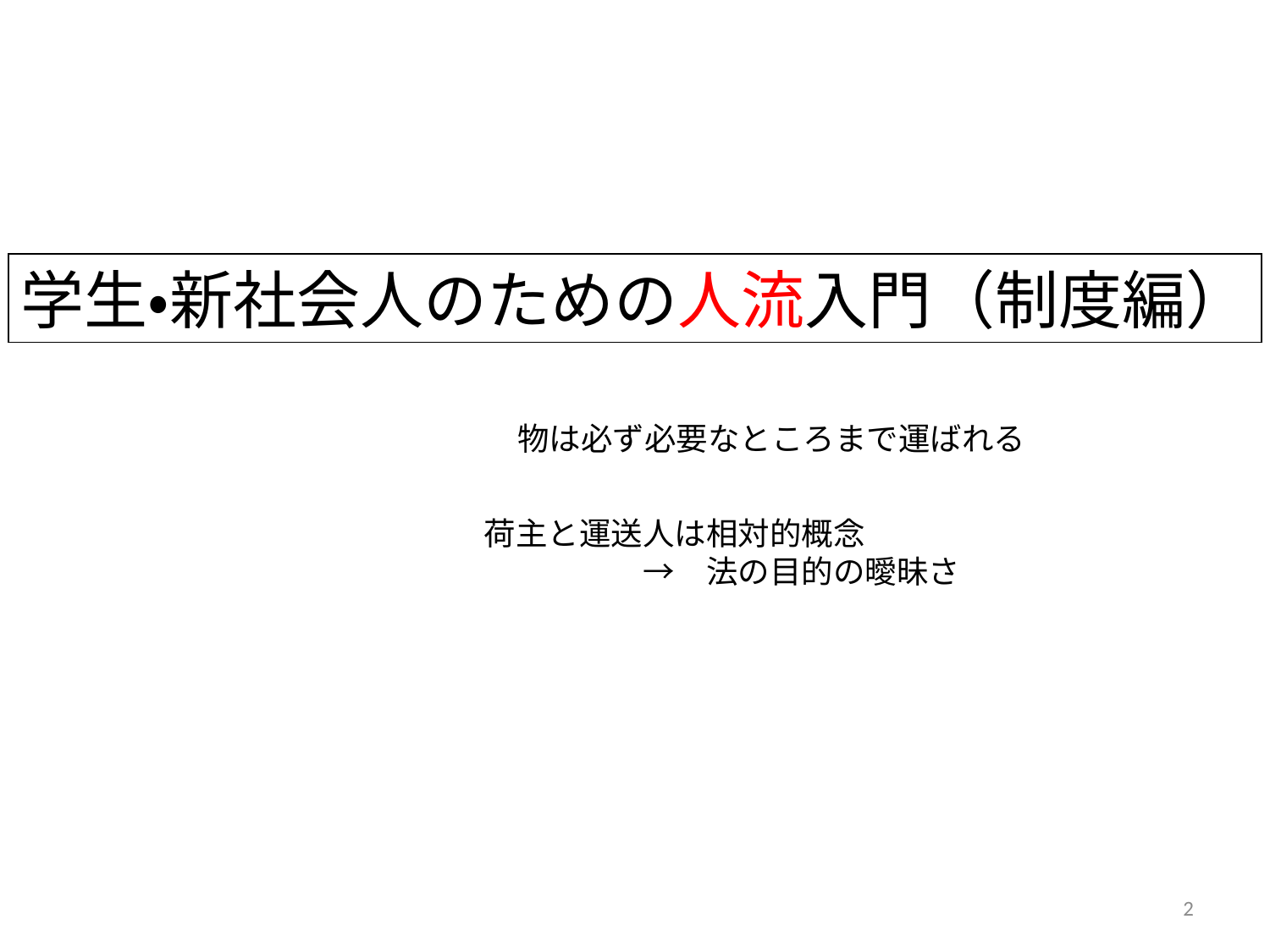

学生・新社会人のための人流入門（制度編）
物は必ず必要なところまで運ばれる
荷主と運送人は相対的概念
　　　　　→　法の目的の曖昧さ
2